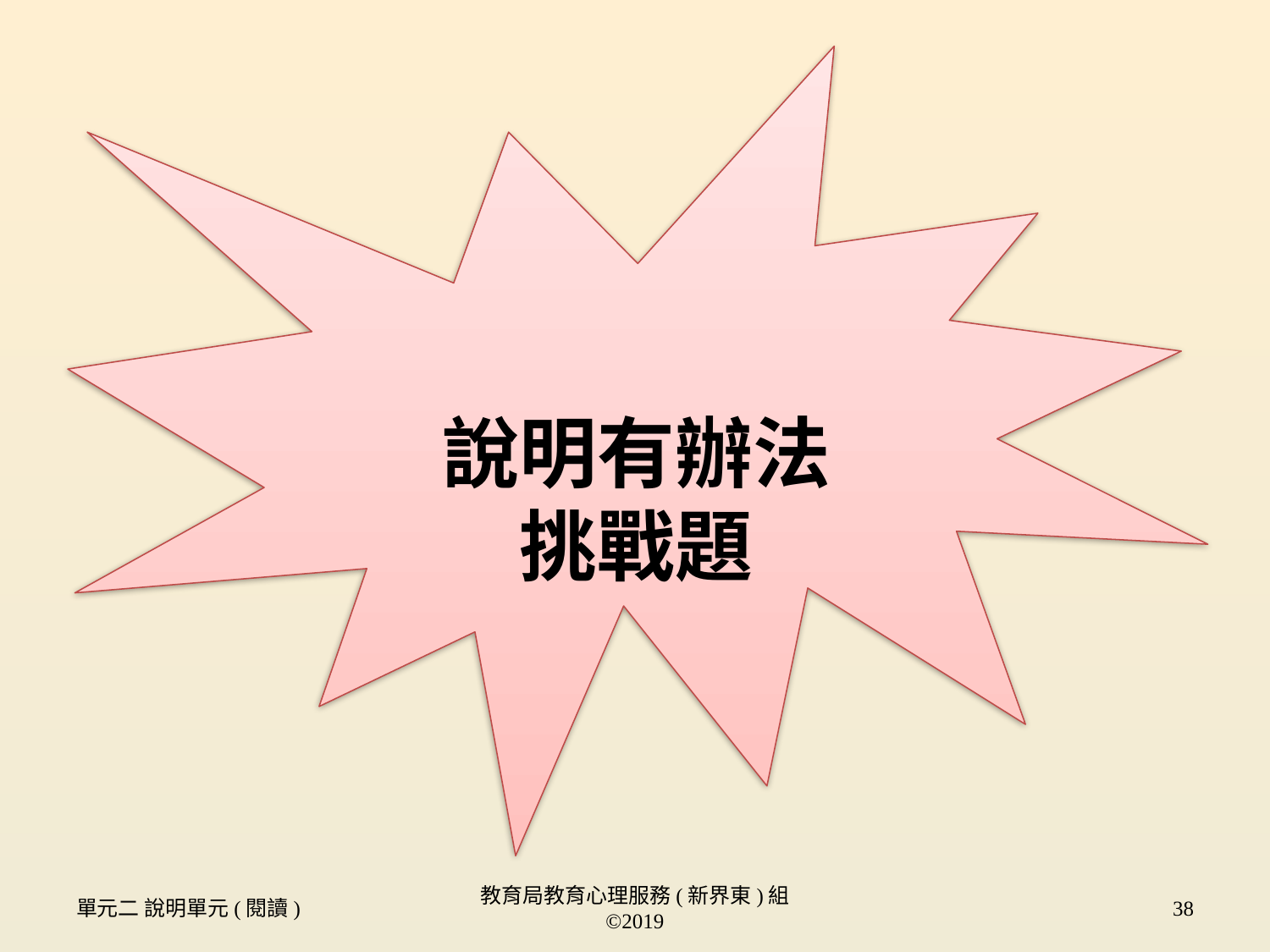

# 說明有辦法 挑戰題
單元二 說明單元(閱讀)
教育局教育心理服務(新界東)組 ©2019
38